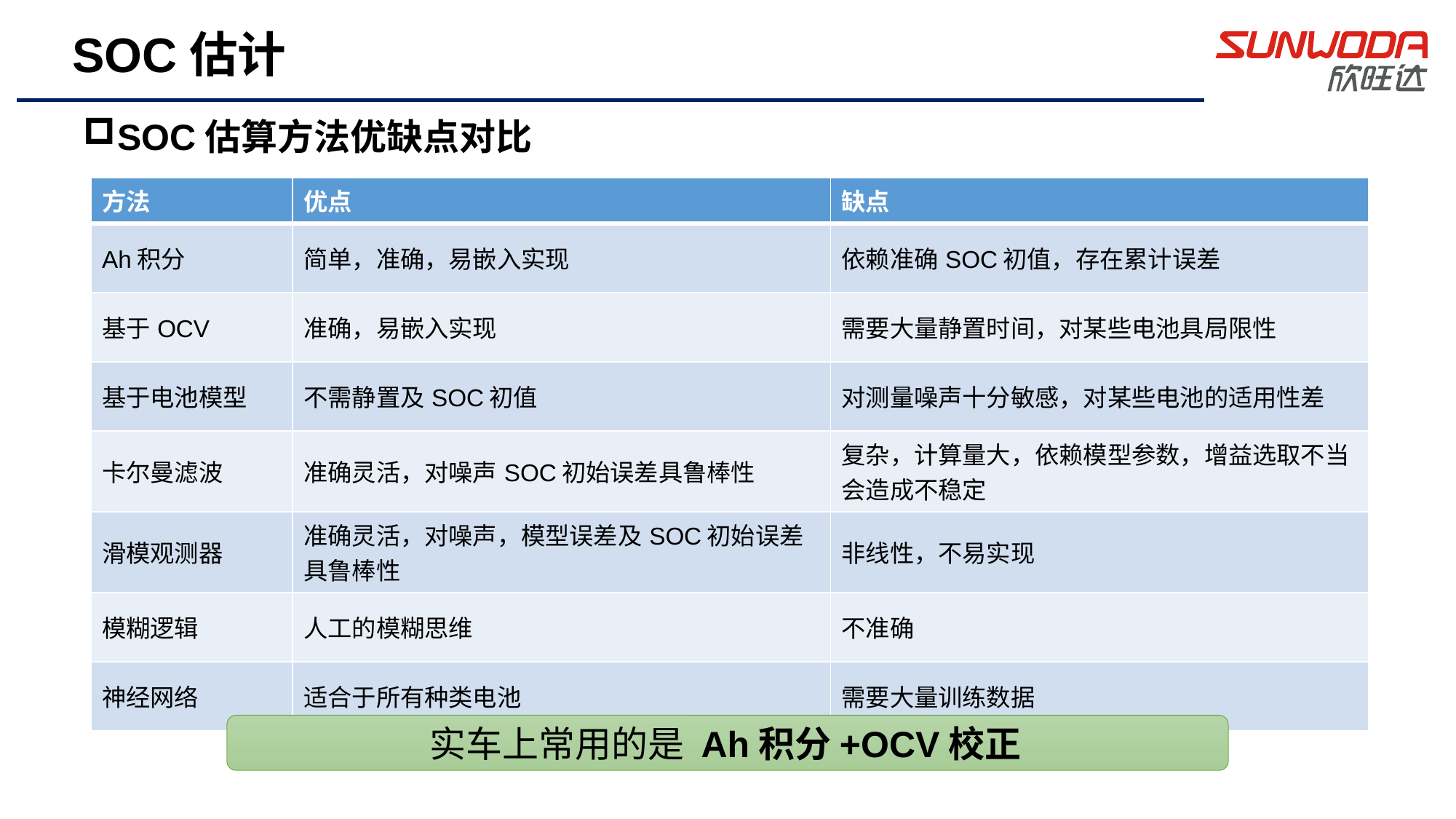

SOC估计
SOC估算方法优缺点对比
| 方法 | 优点 | 缺点 |
| --- | --- | --- |
| Ah积分 | 简单，准确，易嵌入实现 | 依赖准确SOC初值，存在累计误差 |
| 基于OCV | 准确，易嵌入实现 | 需要大量静置时间，对某些电池具局限性 |
| 基于电池模型 | 不需静置及SOC初值 | 对测量噪声十分敏感，对某些电池的适用性差 |
| 卡尔曼滤波 | 准确灵活，对噪声SOC初始误差具鲁棒性 | 复杂，计算量大，依赖模型参数，增益选取不当会造成不稳定 |
| 滑模观测器 | 准确灵活，对噪声，模型误差及SOC初始误差具鲁棒性 | 非线性，不易实现 |
| 模糊逻辑 | 人工的模糊思维 | 不准确 |
| 神经网络 | 适合于所有种类电池 | 需要大量训练数据 |
实车上常用的是 Ah积分+OCV校正